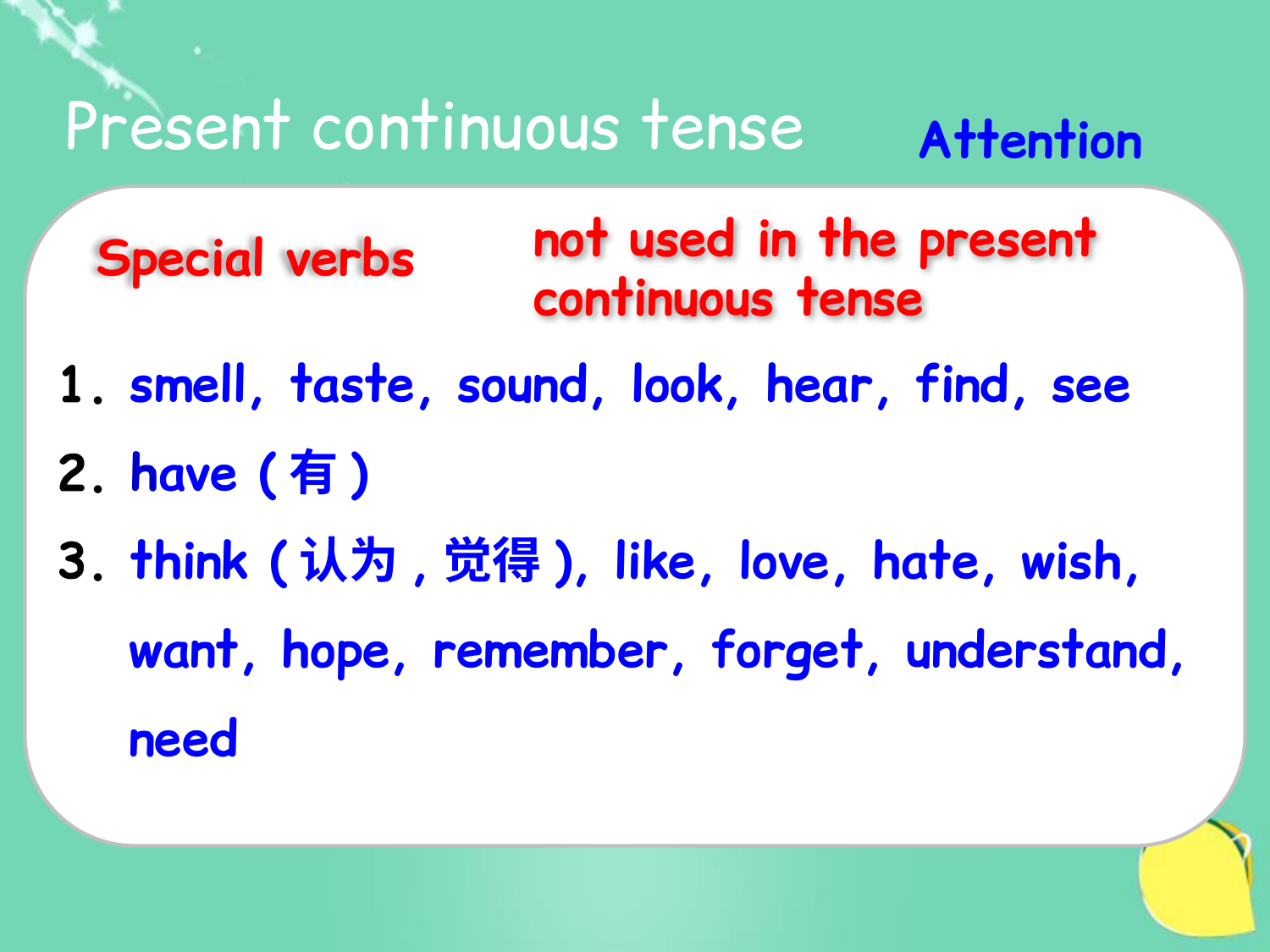

Present continuous tense
Attention

Special verbs
not used in the present continuous tense
1. smell, taste, sound, look, hear, find, see
2. have (有)
3. think (认为,觉得), like, love, hate, wish, want, hope, remember, forget, understand, need